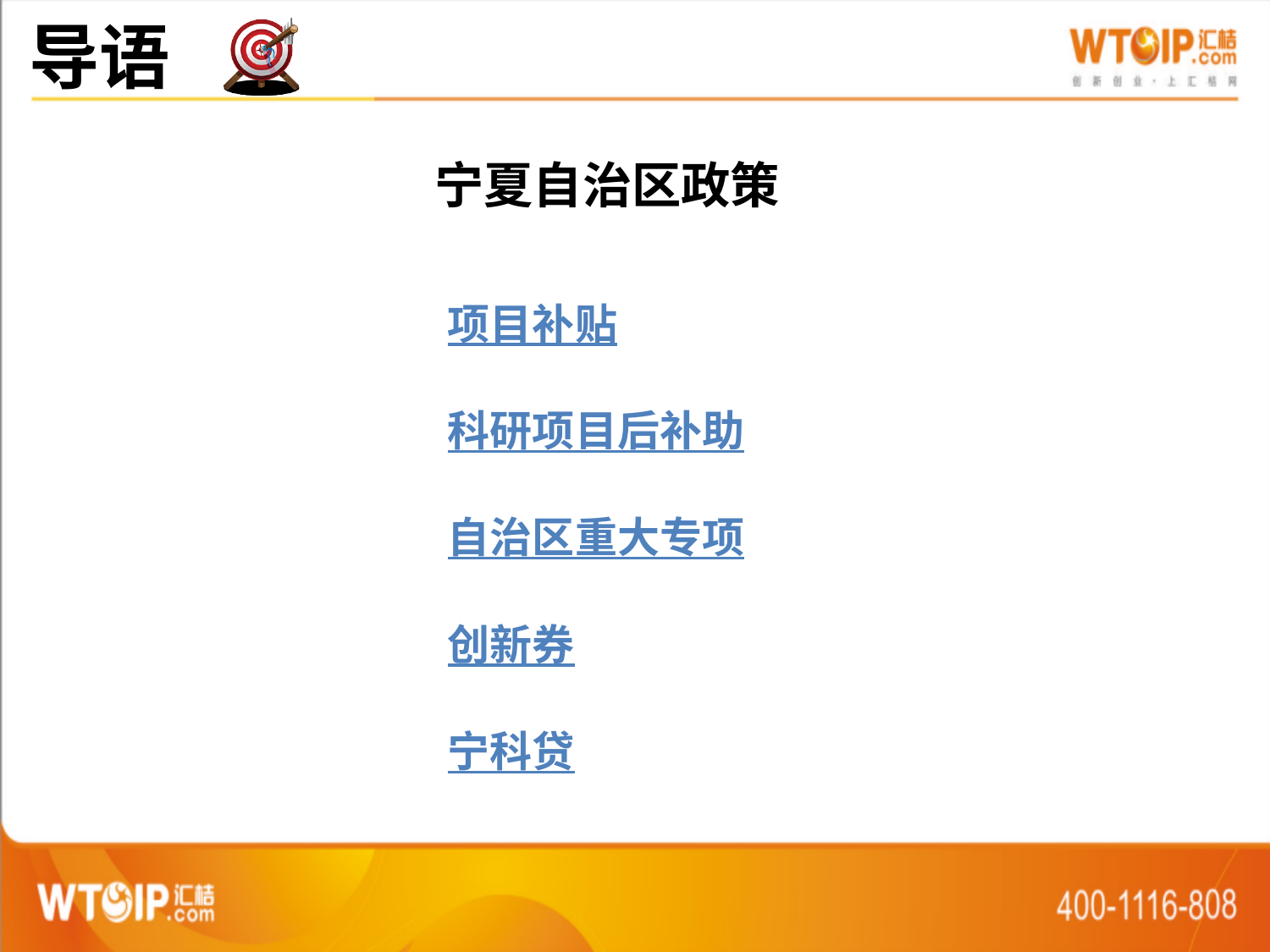

导语
宁夏自治区政策
项目补贴
科研项目后补助
自治区重大专项
创新券
宁科贷